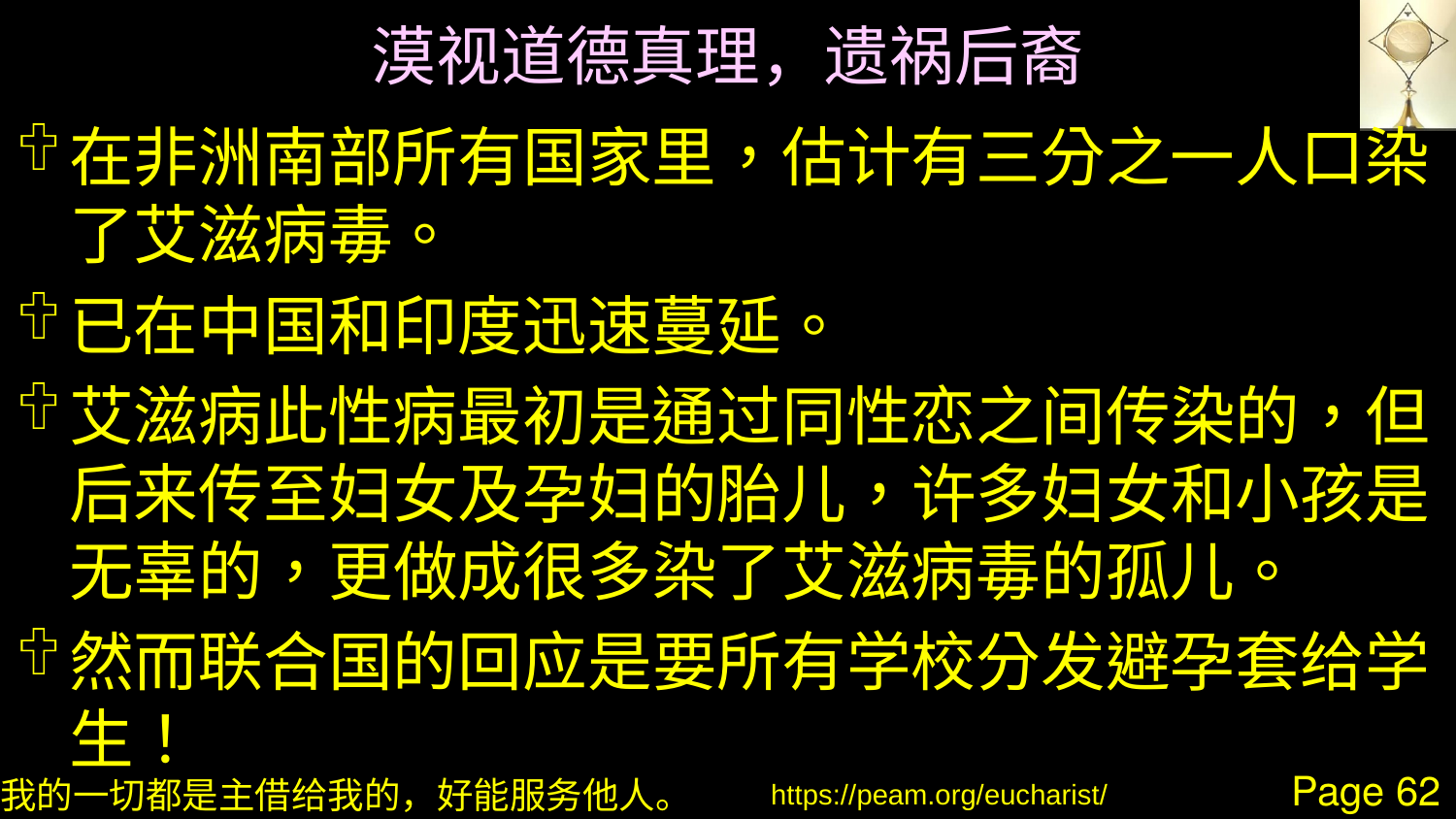

# 漠视道德真理，遗祸后裔
在非洲南部所有国家里，估计有三分之一人口染了艾滋病毒。
已在中国和印度迅速蔓延。
艾滋病此性病最初是通过同性恋之间传染的，但后来传至妇女及孕妇的胎儿，许多妇女和小孩是无辜的，更做成很多染了艾滋病毒的孤儿。
然而联合国的回应是要所有学校分发避孕套给学生！